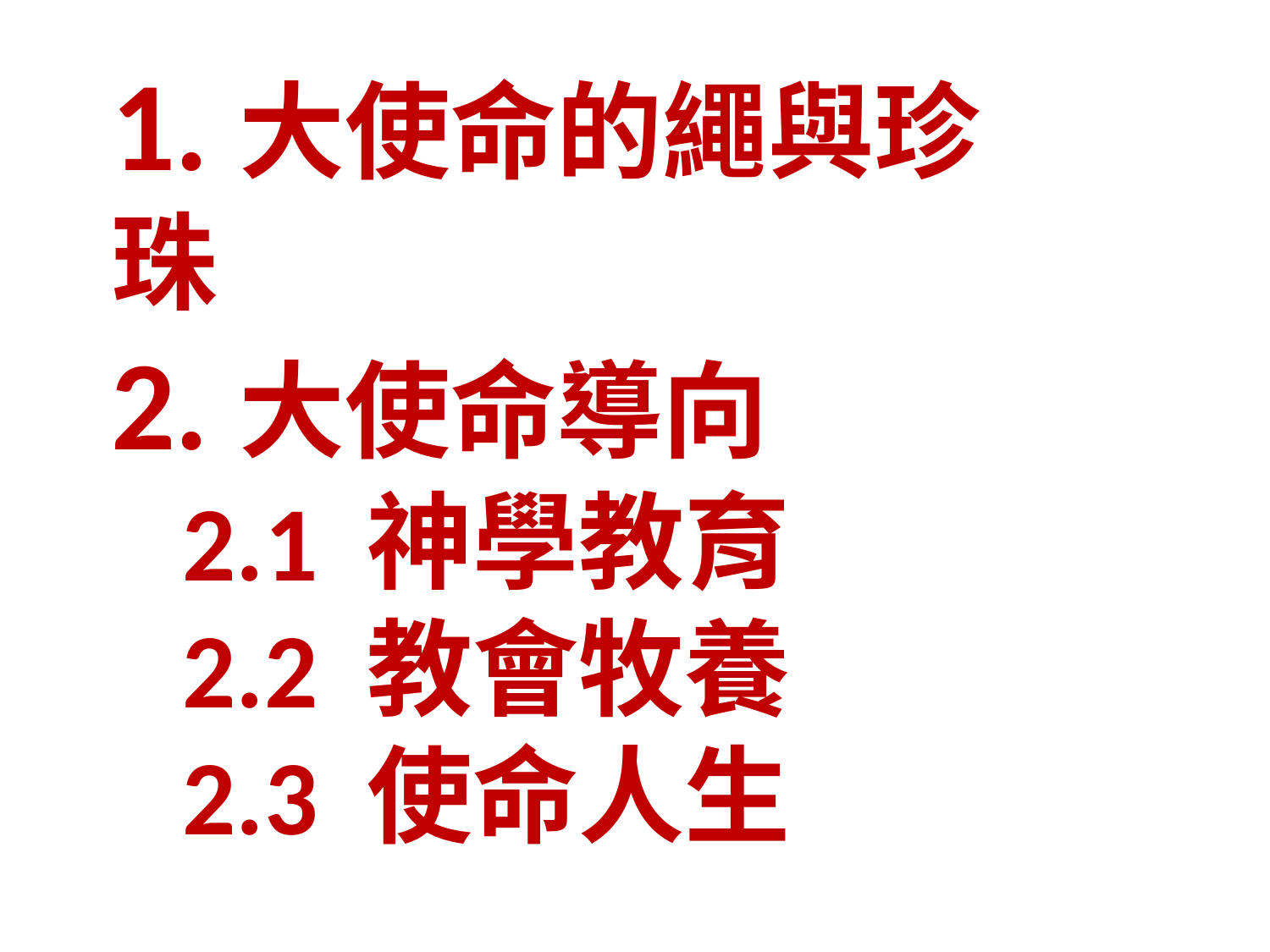

1.大使命的繩與珍珠
2.大使命導向
   2.1 神學教育
   2.2 教會牧養
   2.3 使命人生